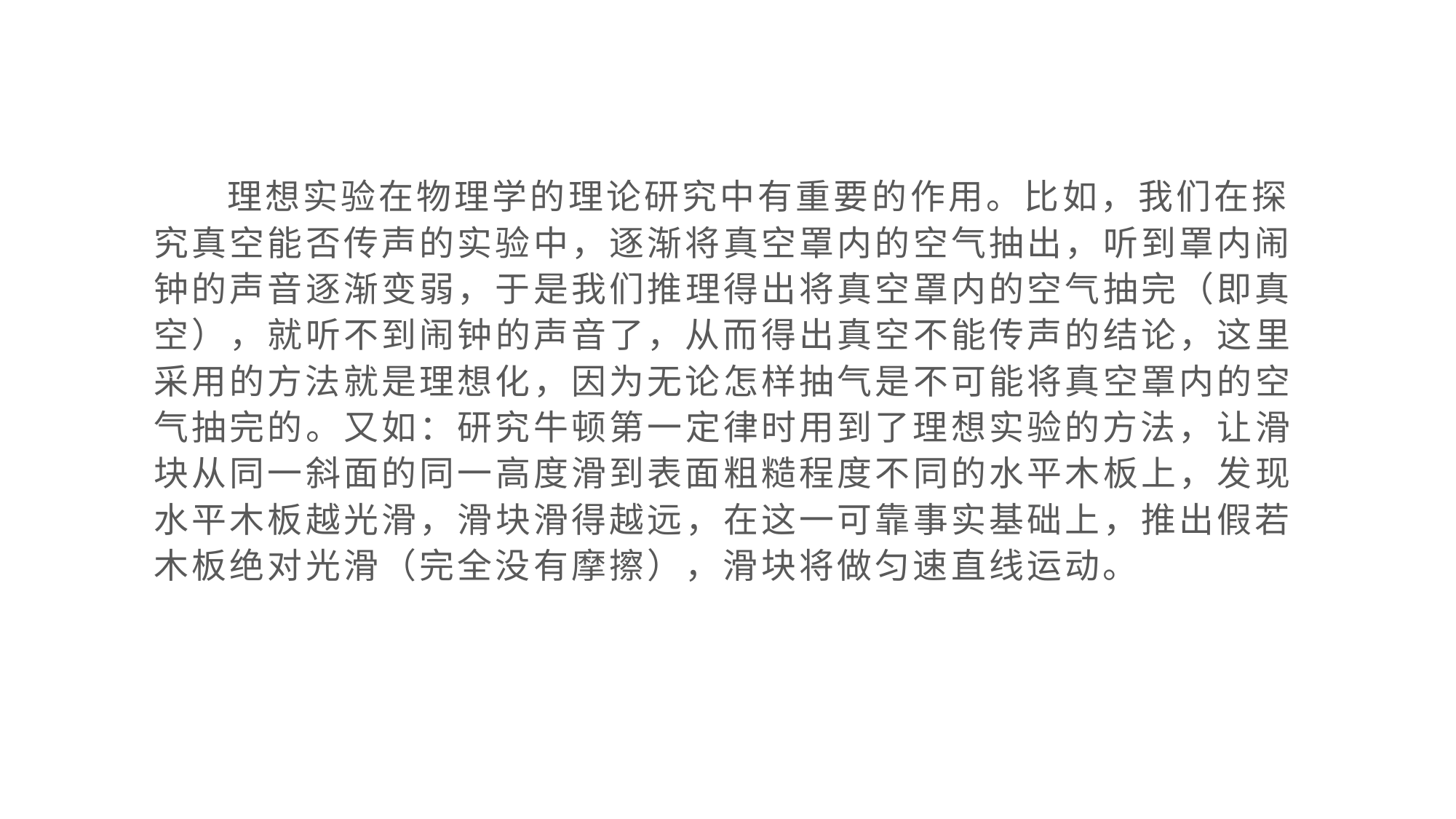

理想实验在物理学的理论研究中有重要的作用。比如，我们在探究真空能否传声的实验中，逐渐将真空罩内的空气抽出，听到罩内闹钟的声音逐渐变弱，于是我们推理得出将真空罩内的空气抽完（即真空），就听不到闹钟的声音了，从而得出真空不能传声的结论，这里采用的方法就是理想化，因为无论怎样抽气是不可能将真空罩内的空气抽完的。又如：研究牛顿第一定律时用到了理想实验的方法，让滑块从同一斜面的同一高度滑到表面粗糙程度不同的水平木板上，发现水平木板越光滑，滑块滑得越远，在这一可靠事实基础上，推出假若木板绝对光滑（完全没有摩擦），滑块将做匀速直线运动。